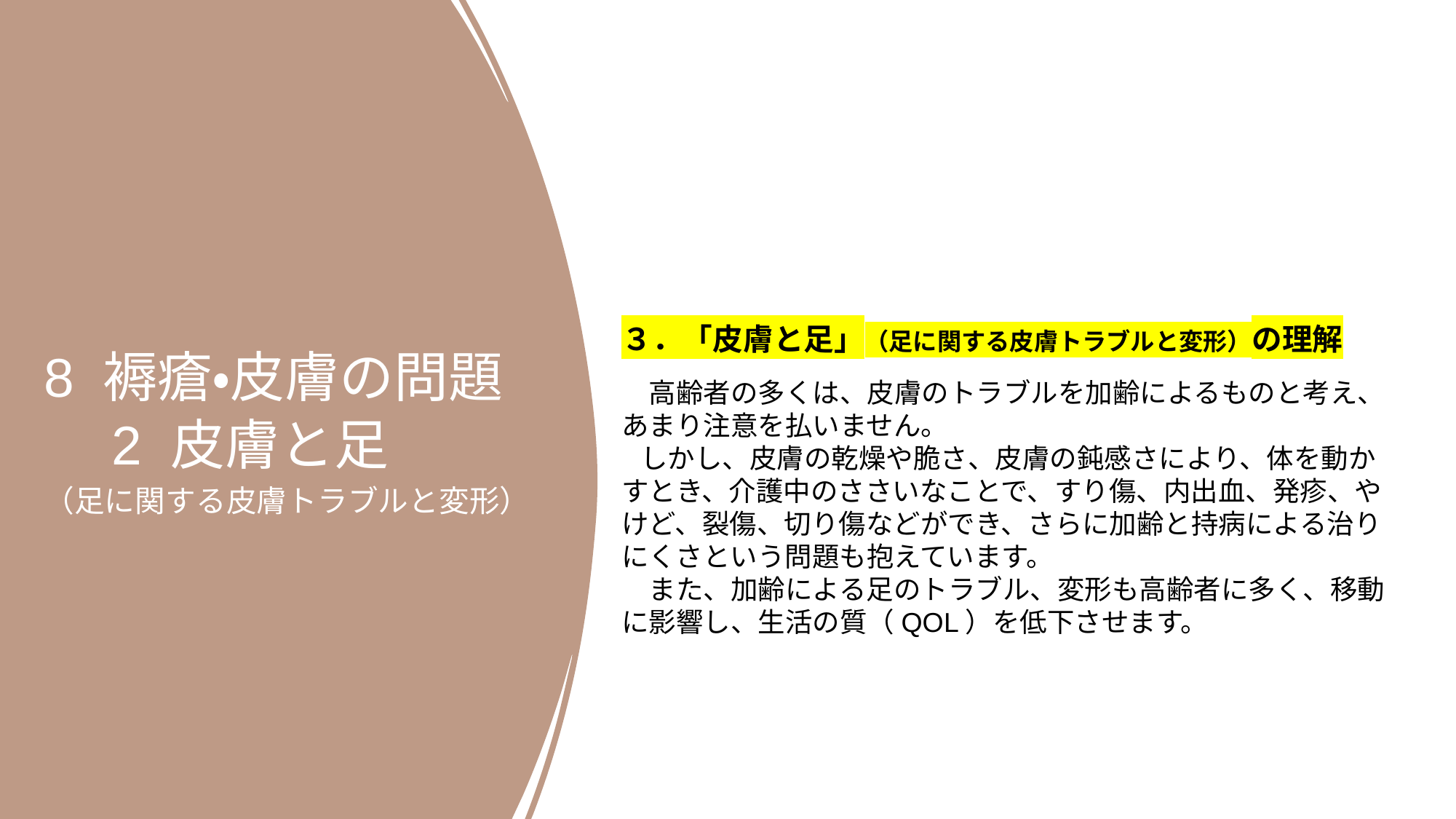

8 褥瘡・皮膚の問題
　2 皮膚と足
（足に関する皮膚トラブルと変形）
３．「皮膚と足」（足に関する皮膚トラブルと変形）の理解

　高齢者の多くは、皮膚のトラブルを加齢によるものと考え、
あまり注意を払いません。
  しかし、皮膚の乾燥や脆さ、皮膚の鈍感さにより、体を動かすとき、介護中のささいなことで、すり傷、内出血、発疹、やけど、裂傷、切り傷などができ、さらに加齢と持病による治りにくさという問題も抱えています。
　また、加齢による足のトラブル、変形も高齢者に多く、移動に影響し、生活の質（QOL）を低下させます。